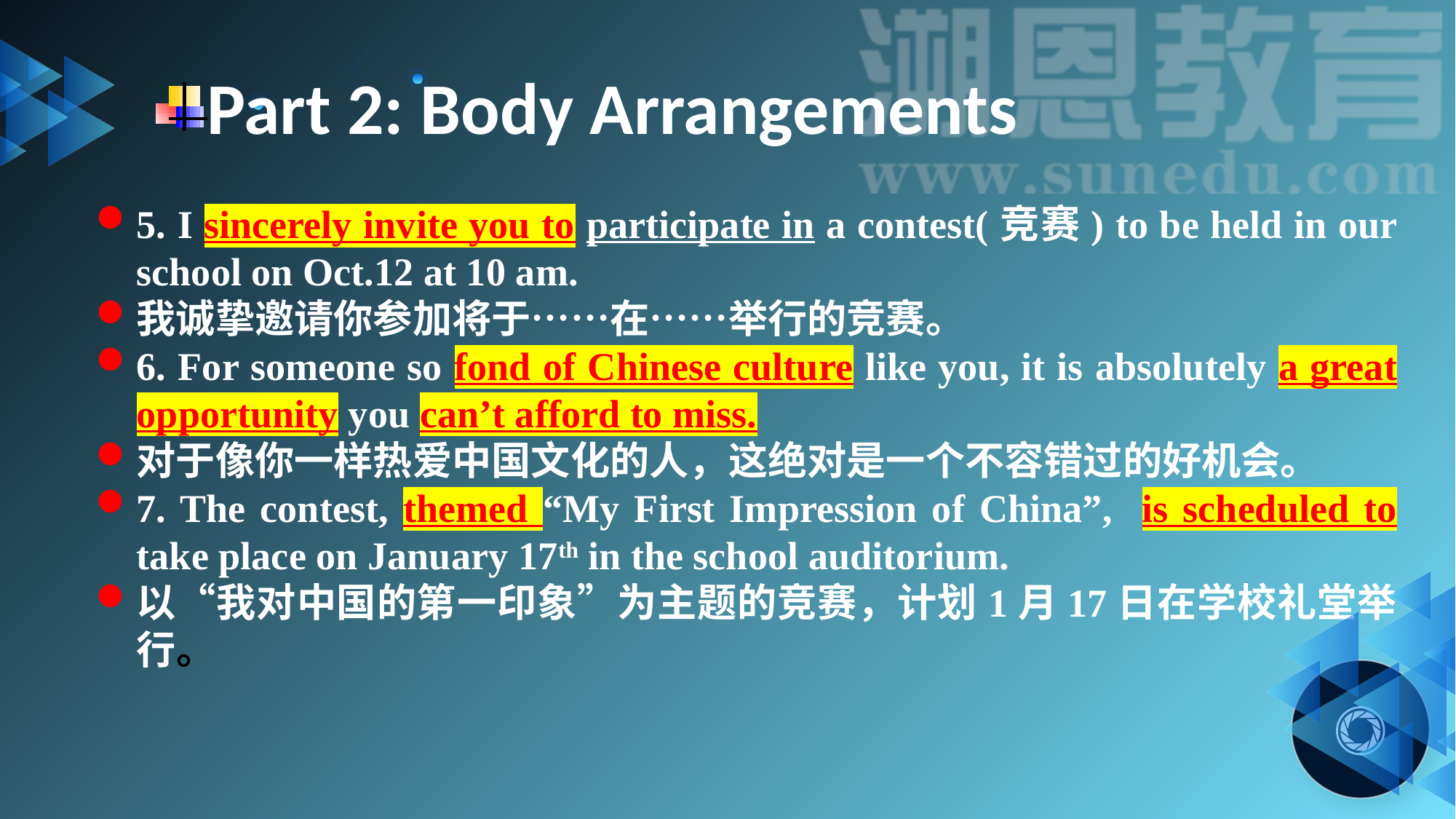

Part 2: Body Arrangements

5. I sincerely invite you to participate in a contest(竞赛) to be held in our school on Oct.12 at 10 am.
我诚挚邀请你参加将于……在……举行的竞赛。
6. For someone so fond of Chinese culture like you, it is absolutely a great opportunity you can’t afford to miss.
对于像你一样热爱中国文化的人，这绝对是一个不容错过的好机会。
7. The contest, themed “My First Impression of China”,  is scheduled to take place on January 17th in the school auditorium.
以“我对中国的第一印象”为主题的竞赛，计划1月17日在学校礼堂举行。